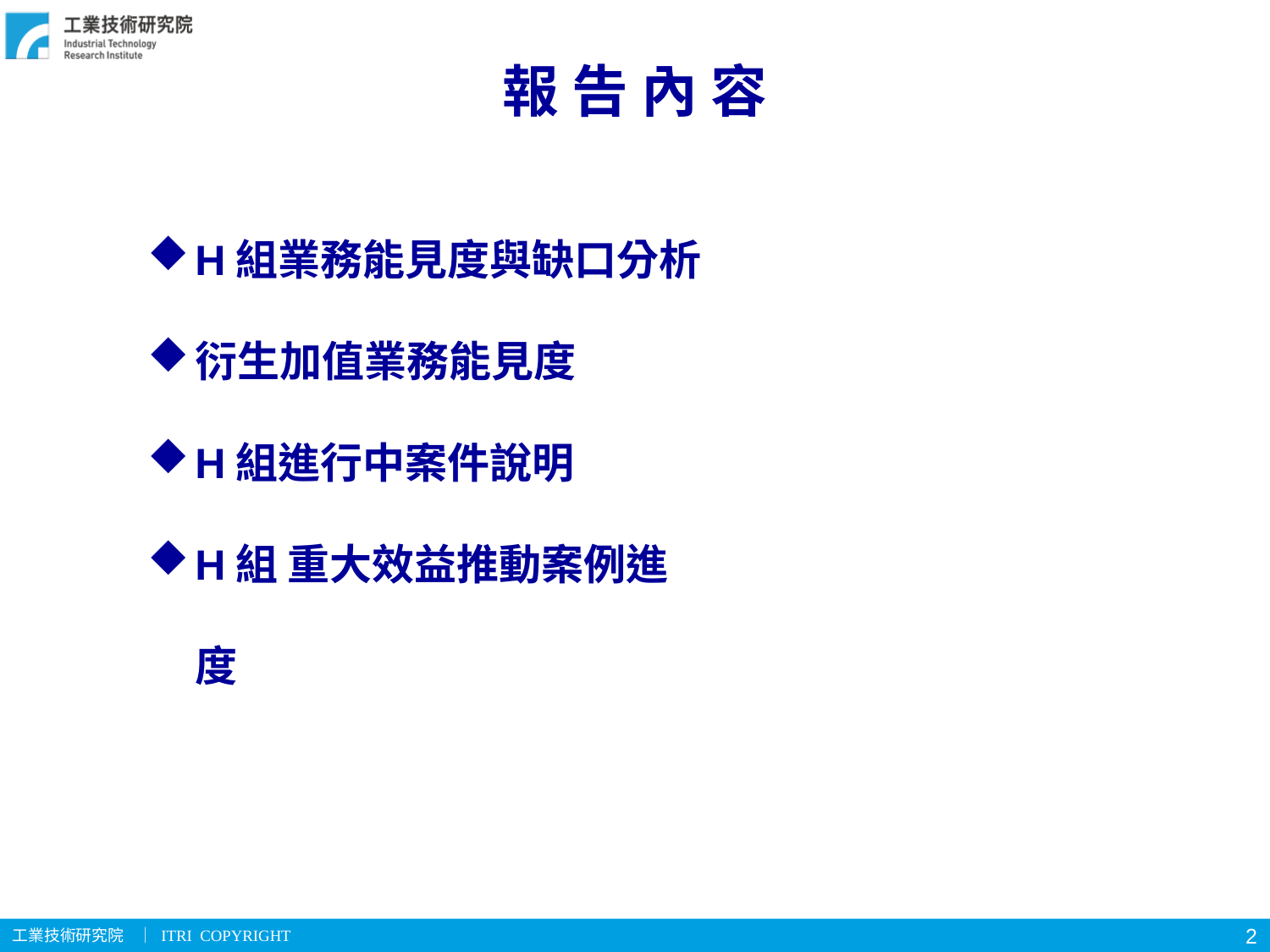

報 告 內 容
H組業務能見度與缺口分析
衍生加值業務能見度
H組進行中案件說明
H組 重大效益推動案例進度